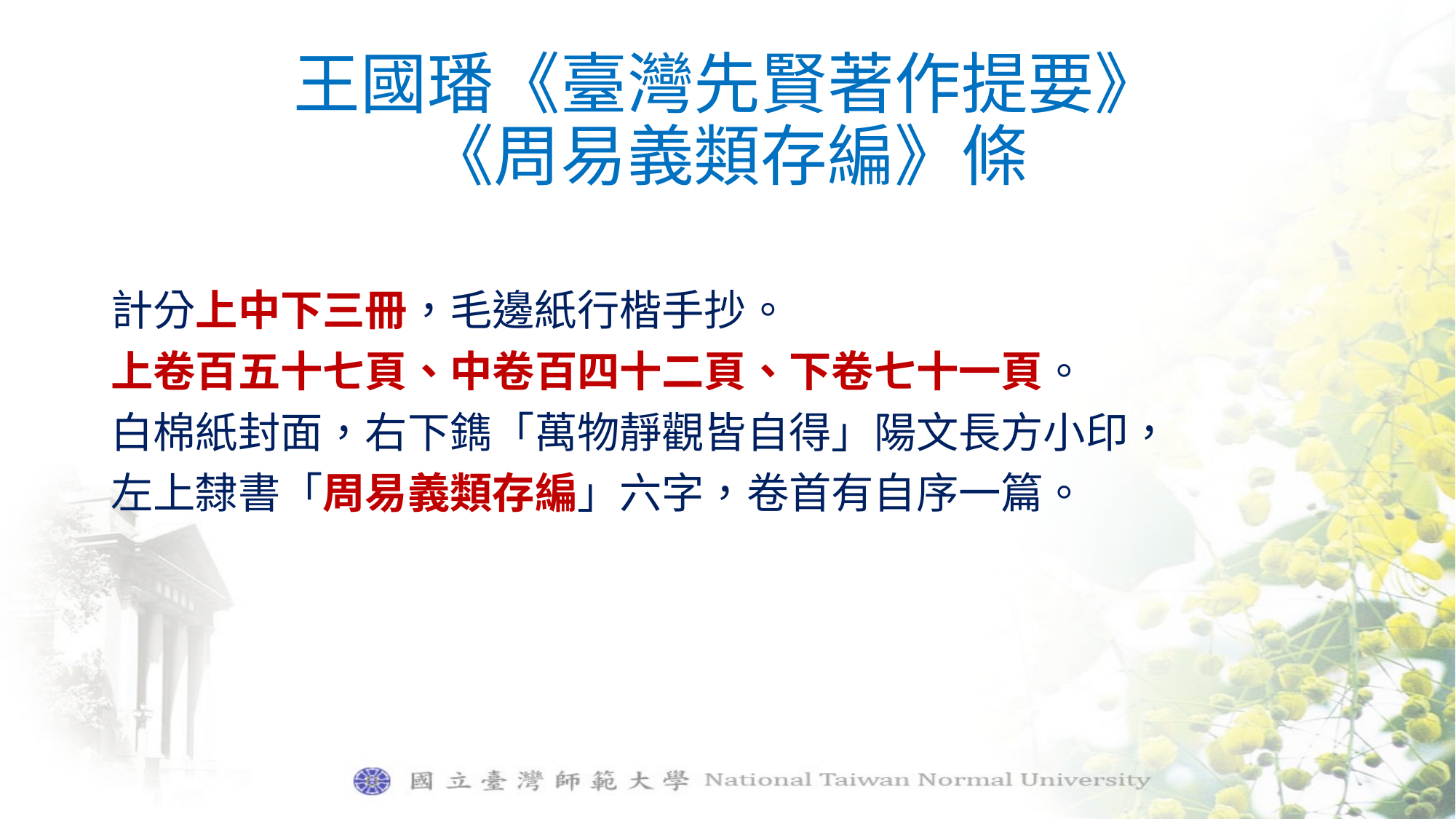

# 王國璠《臺灣先賢著作提要》 《周易義類存編》條

計分上中下三冊，毛邊紙行楷手抄。
上卷百五十七頁、中卷百四十二頁、下卷七十一頁。
白棉紙封面，右下鐫「萬物靜觀皆自得」陽文長方小印，
左上隸書「周易義類存編」六字，卷首有自序一篇。